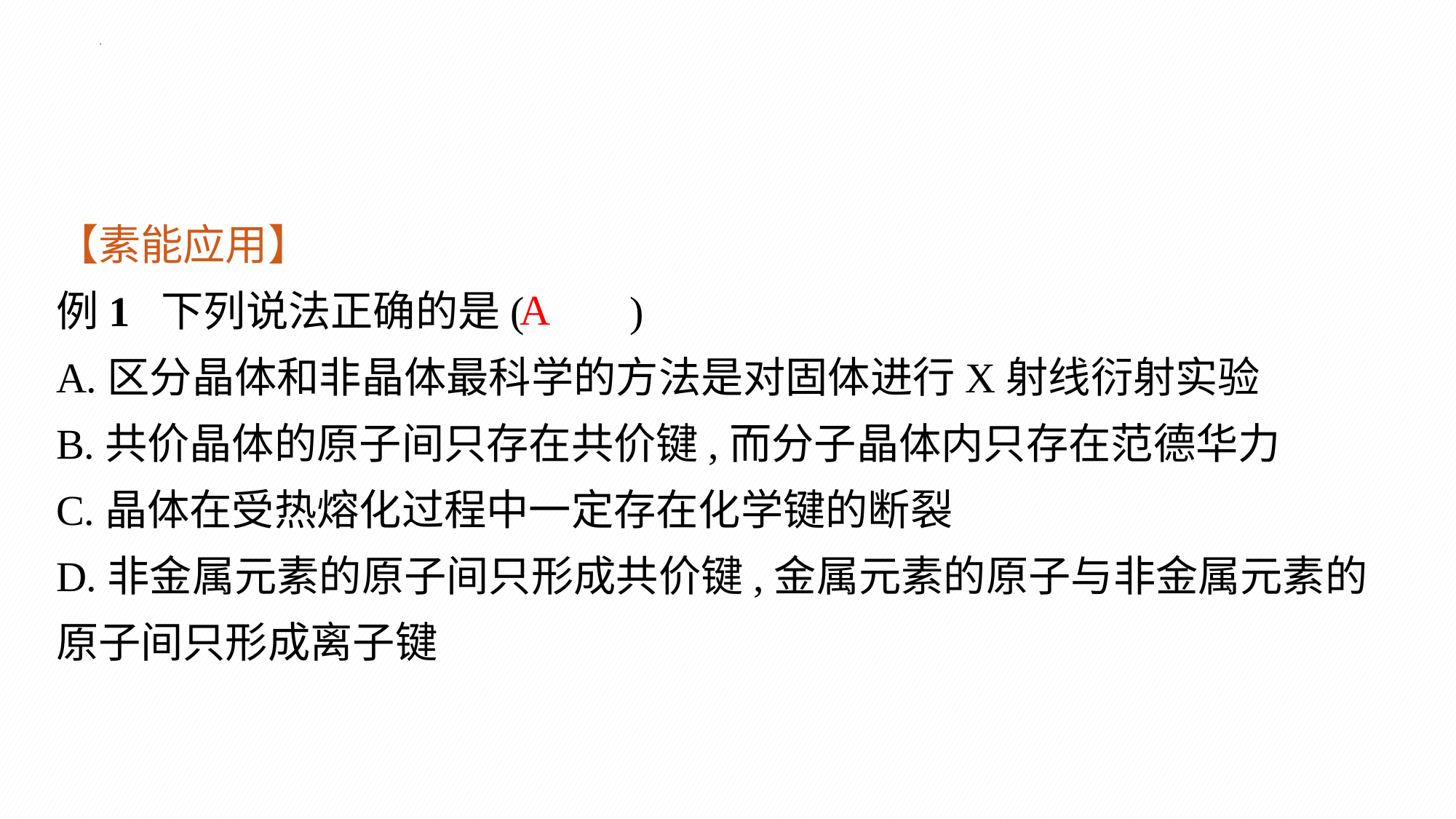

【素能应用】
例1  下列说法正确的是(　　)
A.区分晶体和非晶体最科学的方法是对固体进行X射线衍射实验
B.共价晶体的原子间只存在共价键,而分子晶体内只存在范德华力
C.晶体在受热熔化过程中一定存在化学键的断裂
D.非金属元素的原子间只形成共价键,金属元素的原子与非金属元素的原子间只形成离子键
A